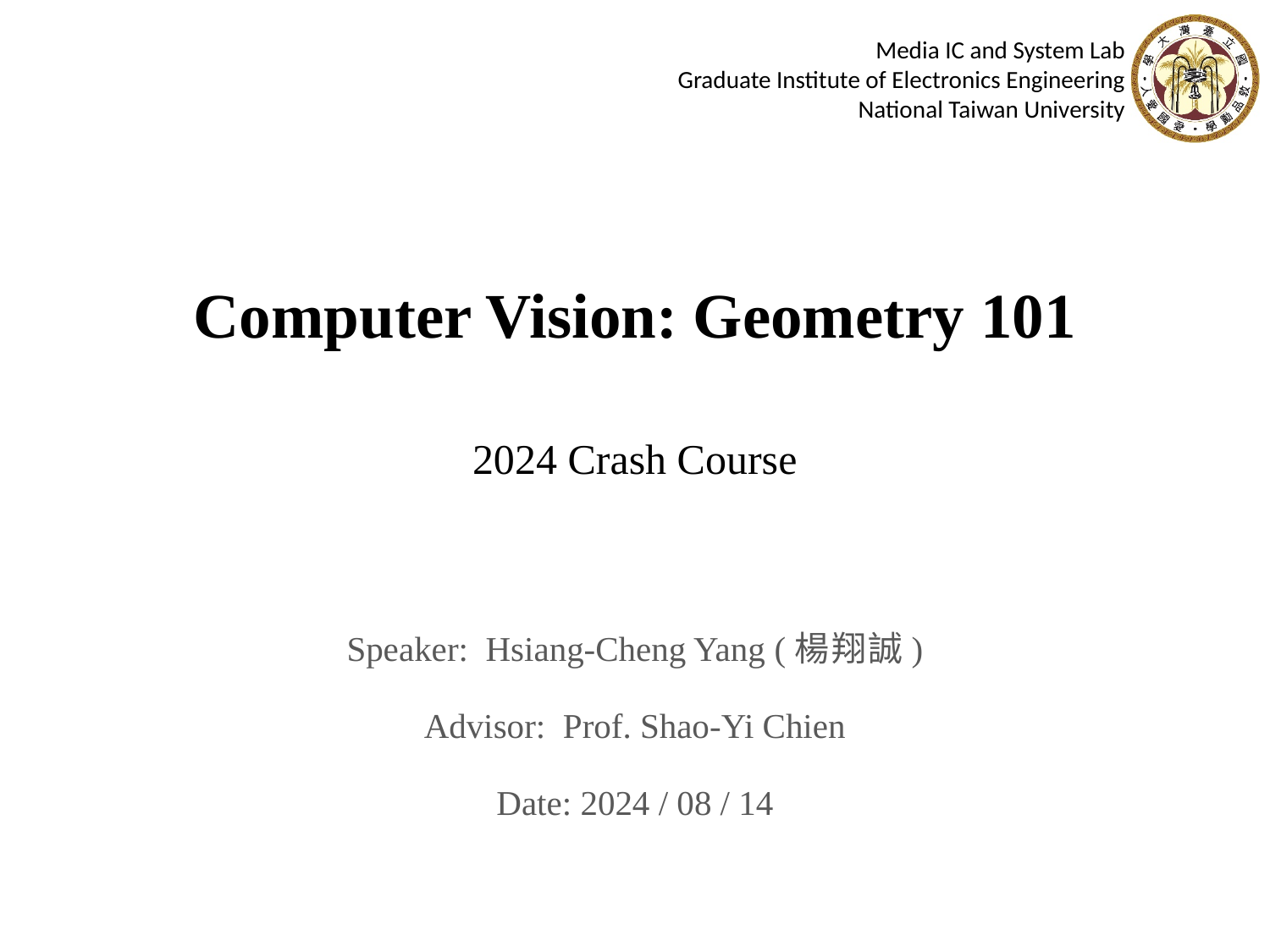

# Computer Vision: Geometry 101

2024 Crash Course

Speaker:  Hsiang-Cheng Yang (楊翔誠)
Advisor:  Prof. Shao-Yi Chien
Date: 2024 / 08 / 14